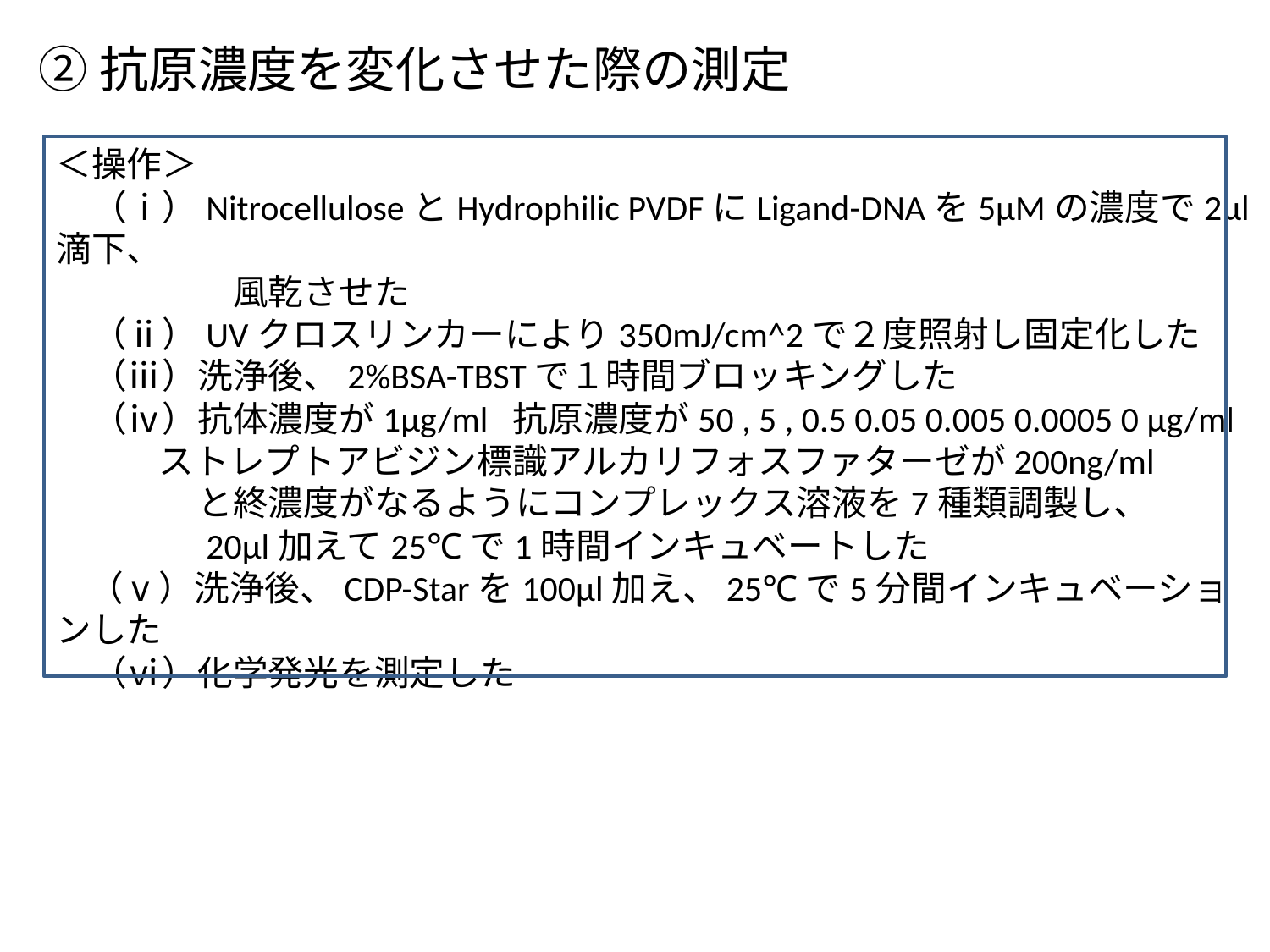

②抗原濃度を変化させた際の測定
＜操作＞
　（ⅰ）NitrocelluloseとHydrophilic PVDFにLigand-DNAを5μMの濃度で2μl滴下、
　　　　　風乾させた
　（ⅱ）UVクロスリンカーにより350mJ/cm^2で２度照射し固定化した
　（ⅲ）洗浄後、2%BSA-TBSTで１時間ブロッキングした
　（ⅳ）抗体濃度が1μg/ml  抗原濃度が50 , 5 , 0.5 0.05 0.005 0.0005 0 μg/ml
            ストレプトアビジン標識アルカリフォスファターゼが200ng/ml
　　　　と終濃度がなるようにコンプレックス溶液を7種類調製し、
　　　　20μl加えて25℃で1時間インキュベートした
   （ⅴ）洗浄後、CDP-Starを100μl加え、25℃で5分間インキュベーションした
　（ⅵ）化学発光を測定した